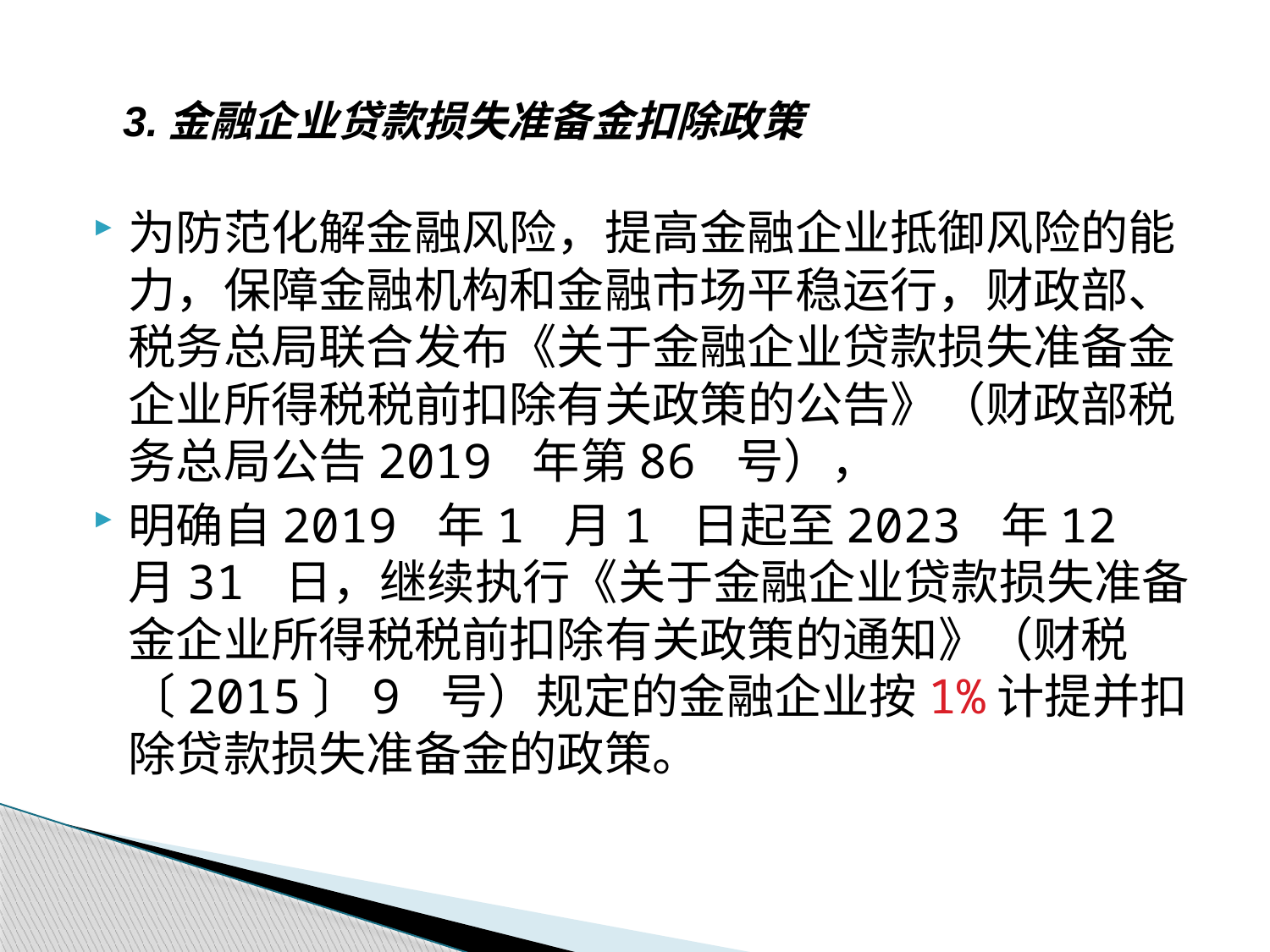

# 3.金融企业贷款损失准备金扣除政策
为防范化解金融风险，提高金融企业抵御风险的能力，保障金融机构和金融市场平稳运行，财政部、税务总局联合发布《关于金融企业贷款损失准备金企业所得税税前扣除有关政策的公告》（财政部税务总局公告2019 年第86 号），
明确自2019 年1 月1 日起至2023 年12 月31 日，继续执行《关于金融企业贷款损失准备金企业所得税税前扣除有关政策的通知》（财税〔2015〕9 号）规定的金融企业按1%计提并扣除贷款损失准备金的政策。